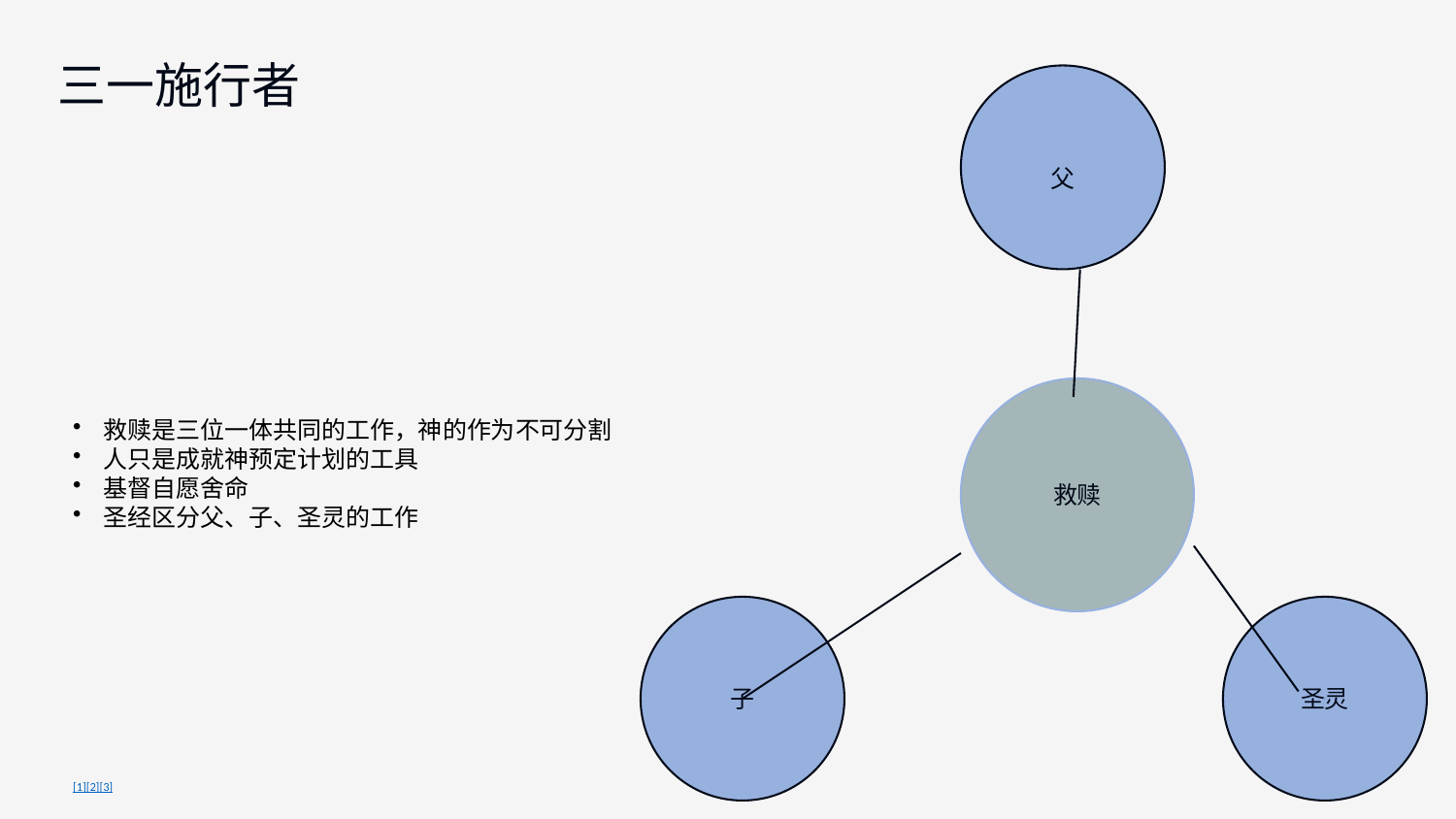

三一施行者

父
救赎是三位一体共同的工作，神的作为不可分割
人只是成就神预定计划的工具
基督自愿舍命
圣经区分父、子、圣灵的工作

救赎

子
圣灵

[1][2][3]